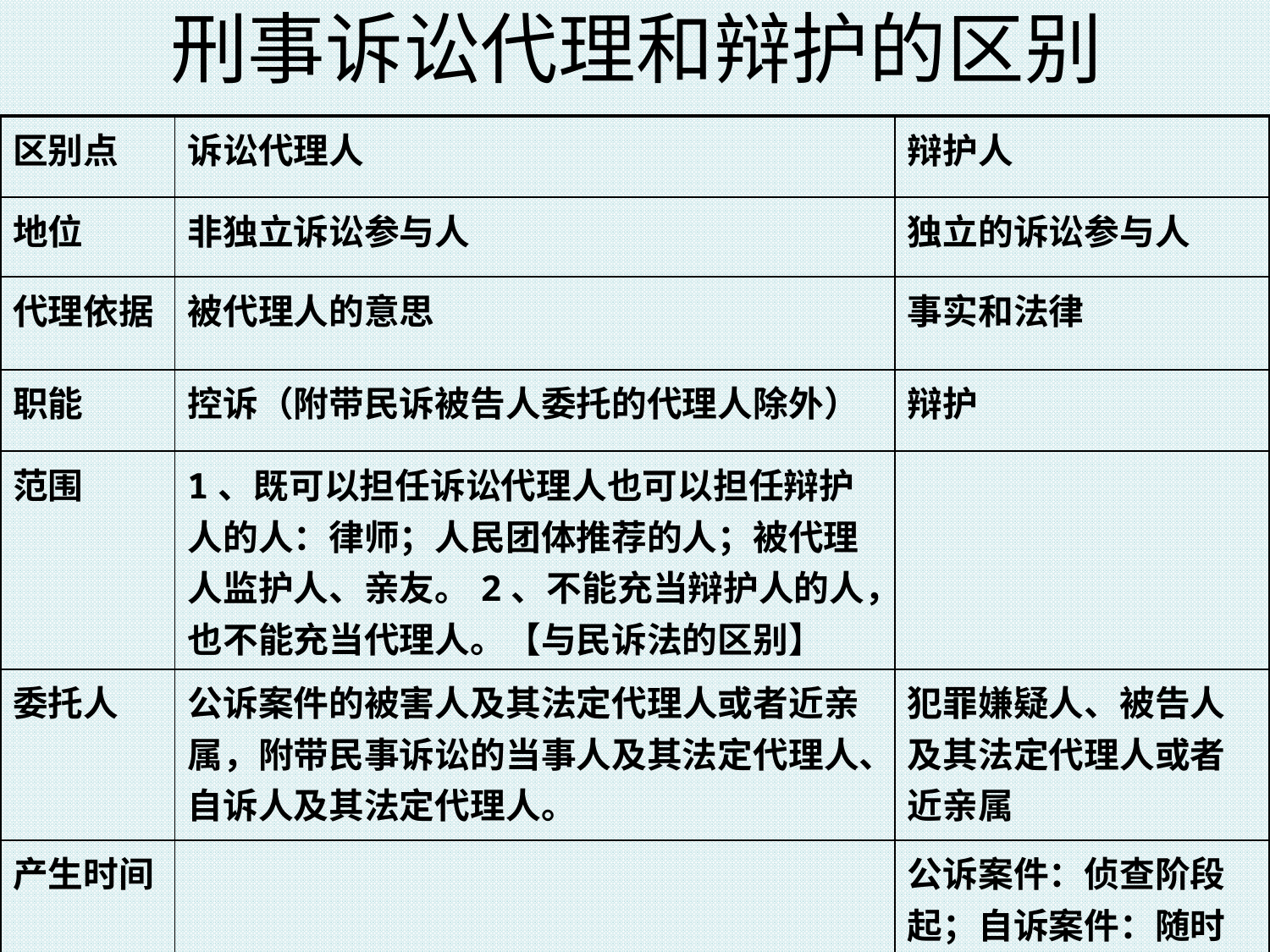

刑事诉讼代理和辩护的区别
| 区别点 | 诉讼代理人 | 辩护人 |
| --- | --- | --- |
| 地位 | 非独立诉讼参与人 | 独立的诉讼参与人 |
| 代理依据 | 被代理人的意思 | 事实和法律 |
| 职能 | 控诉（附带民诉被告人委托的代理人除外） | 辩护 |
| 范围 | 1、既可以担任诉讼代理人也可以担任辩护人的人：律师；人民团体推荐的人；被代理人监护人、亲友。2、不能充当辩护人的人，也不能充当代理人。【与民诉法的区别】 |  |
| 委托人 | 公诉案件的被害人及其法定代理人或者近亲属，附带民事诉讼的当事人及其法定代理人、自诉人及其法定代理人。 | 犯罪嫌疑人、被告人及其法定代理人或者近亲属 |
| 产生时间 |  | 公诉案件：侦查阶段起；自诉案件：随时 |